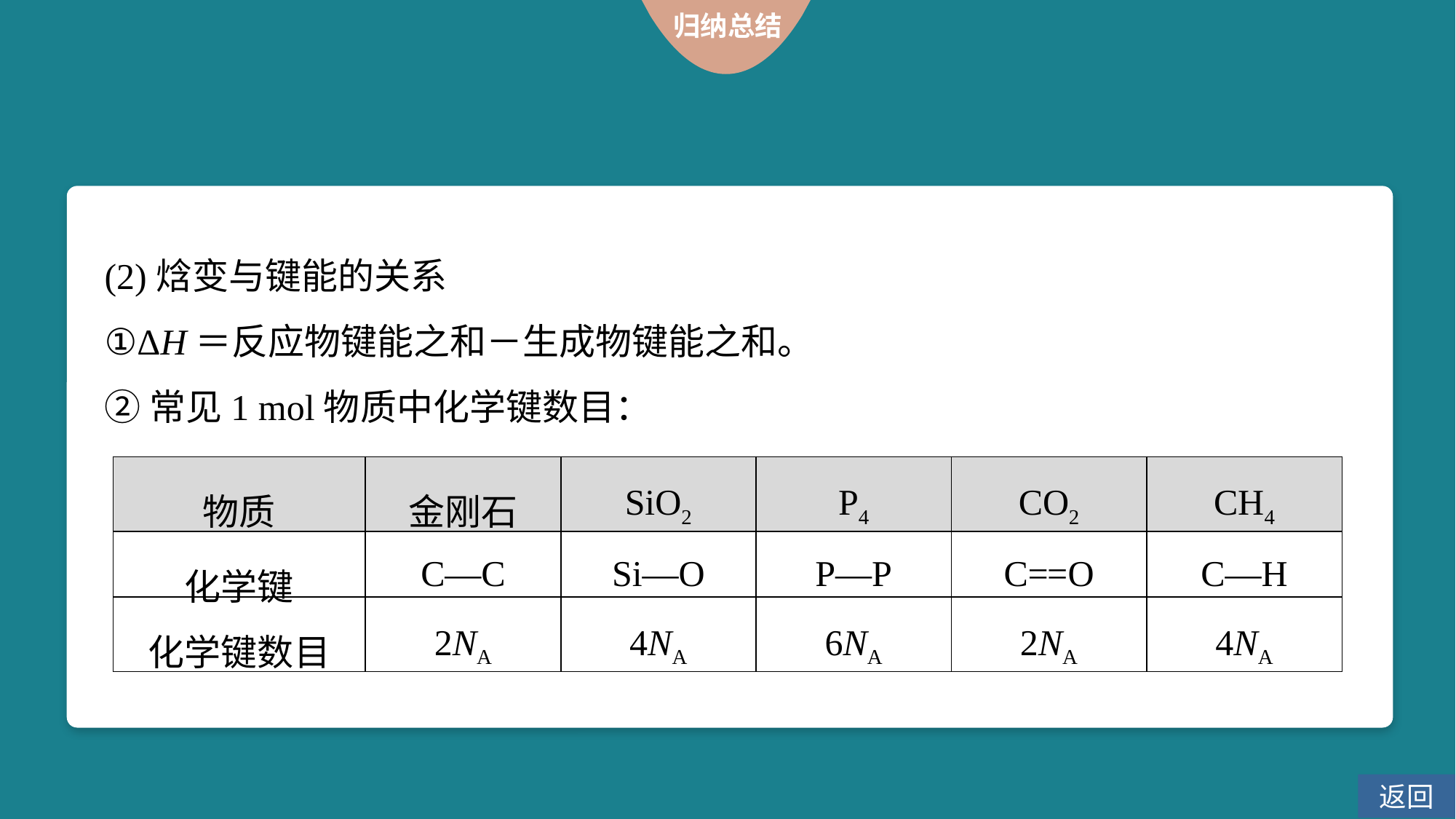

归纳总结

(2)焓变与键能的关系
①ΔH＝反应物键能之和－生成物键能之和。
②常见1 mol物质中化学键数目：
| 物质 | 金刚石 | SiO2 | P4 | CO2 | CH4 |
| --- | --- | --- | --- | --- | --- |
| 化学键 | C—C | Si—O | P—P | C==O | C—H |
| 化学键数目 | 2NA | 4NA | 6NA | 2NA | 4NA |
返回